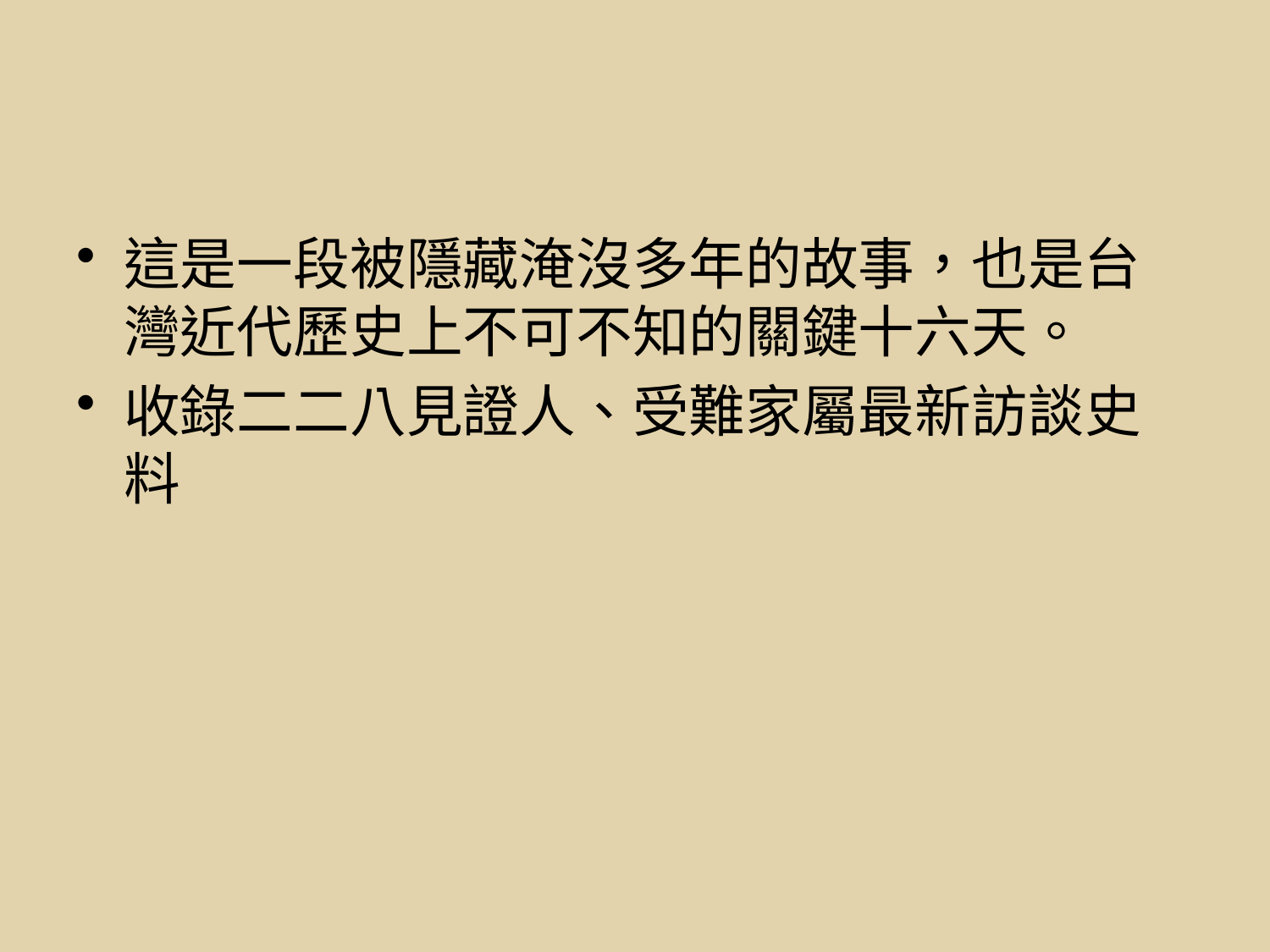

#
這是一段被隱藏淹沒多年的故事，也是台灣近代歷史上不可不知的關鍵十六天。
收錄二二八見證人、受難家屬最新訪談史料